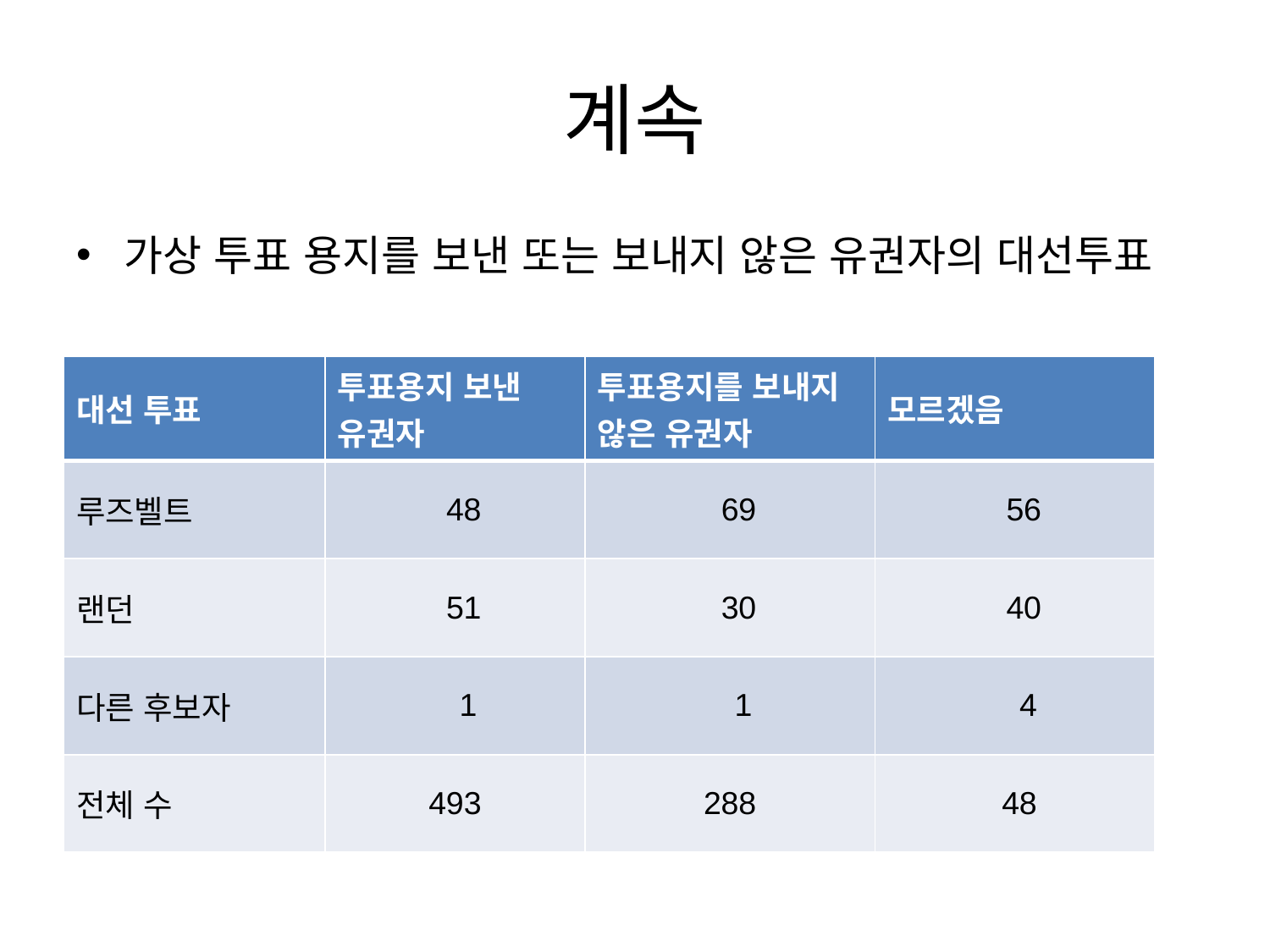

# 계속
가상 투표 용지를 보낸 또는 보내지 않은 유권자의 대선투표
| 대선 투표 | 투표용지 보낸 유권자 | 투표용지를 보내지 않은 유권자 | 모르겠음 |
| --- | --- | --- | --- |
| 루즈벨트 | 48 | 69 | 56 |
| 랜던 | 51 | 30 | 40 |
| 다른 후보자 | 1 | 1 | 4 |
| 전체 수 | 493 | 288 | 48 |